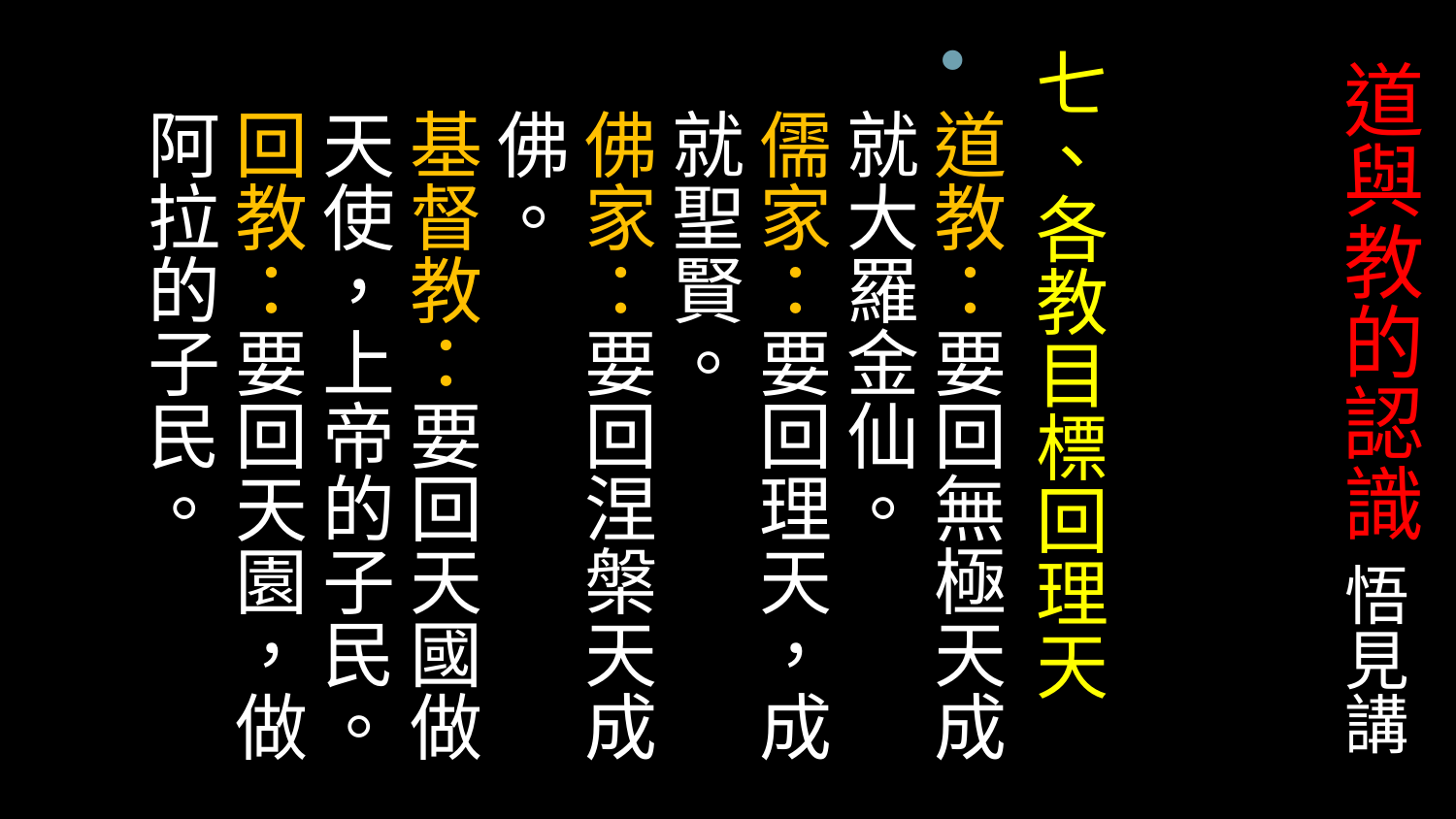

# 道與教的認識 悟見講
七、各教目標回理天
道教：要回無極天成就大羅金仙。
儒家：要回理天，成就聖賢。
佛家：要回涅槃天成佛。
基督教：要回天國做天使，上帝的子民。
回教：要回天園，做阿拉的子民。